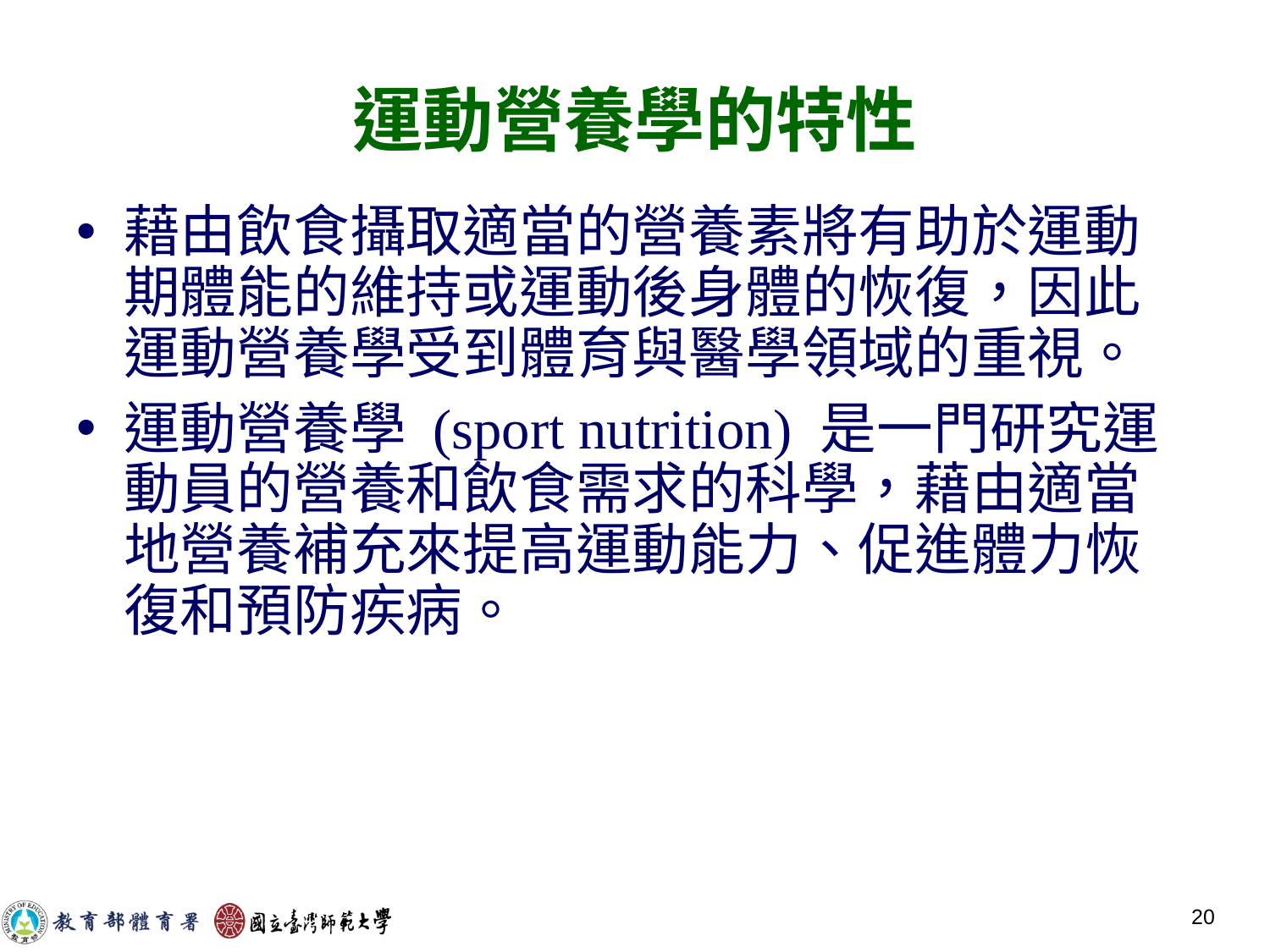

# 運動營養學的特性
藉由飲食攝取適當的營養素將有助於運動期體能的維持或運動後身體的恢復，因此運動營養學受到體育與醫學領域的重視。
運動營養學 (sport nutrition) 是一門研究運動員的營養和飲食需求的科學，藉由適當地營養補充來提高運動能力、促進體力恢復和預防疾病。

20